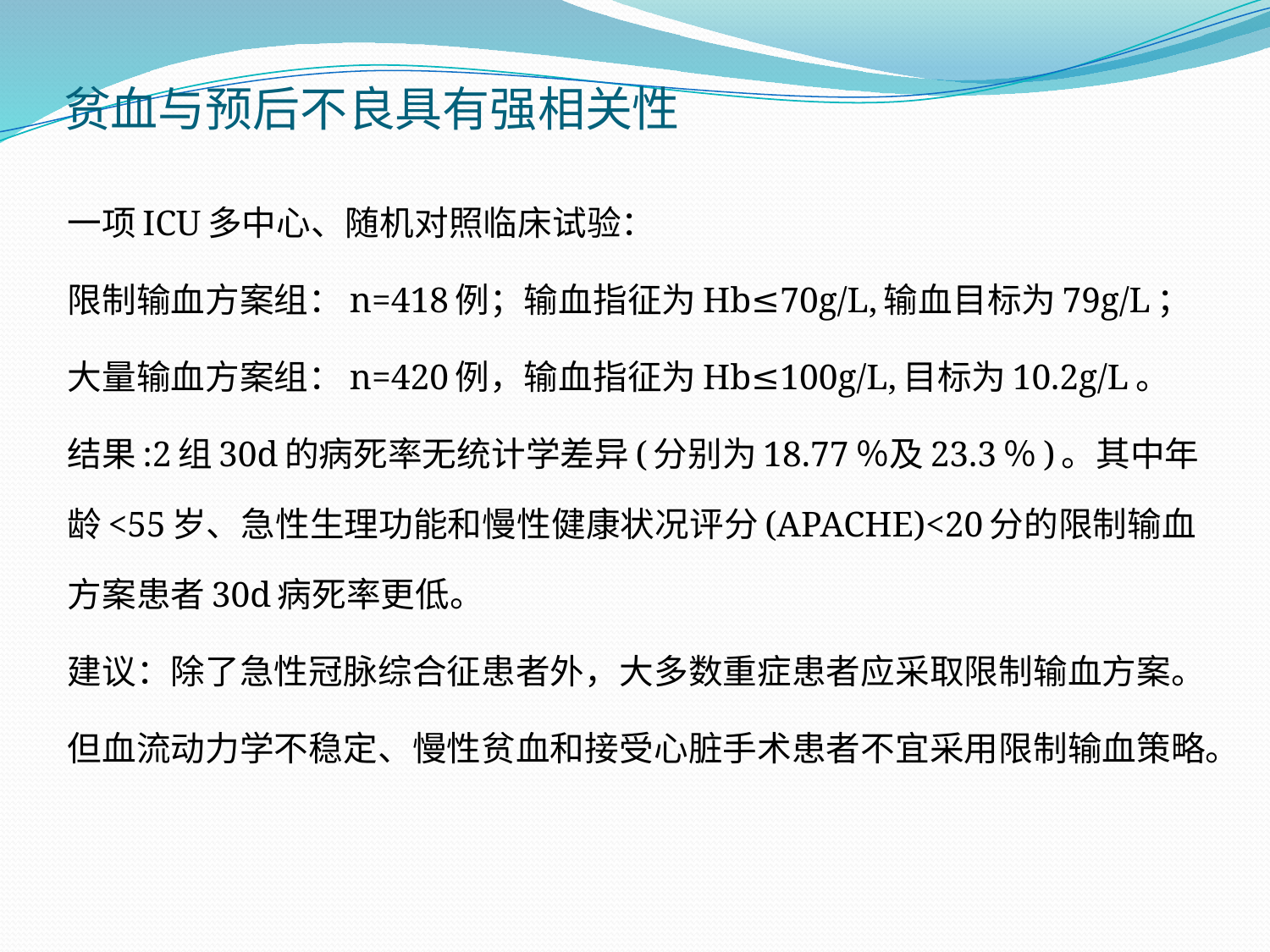

# 贫血与预后不良具有强相关性
一项ICU多中心、随机对照临床试验：
限制输血方案组：n=418例；输血指征为Hb≤70g/L,输血目标为79g/L；
大量输血方案组：n=420例，输血指征为Hb≤100g/L,目标为10.2g/L。
结果:2组30d的病死率无统计学差异(分别为18.77％及23.3％)。其中年龄<55岁、急性生理功能和慢性健康状况评分(APACHE)<20分的限制输血方案患者30d病死率更低。
建议：除了急性冠脉综合征患者外，大多数重症患者应采取限制输血方案。
但血流动力学不稳定、慢性贫血和接受心脏手术患者不宜采用限制输血策略。